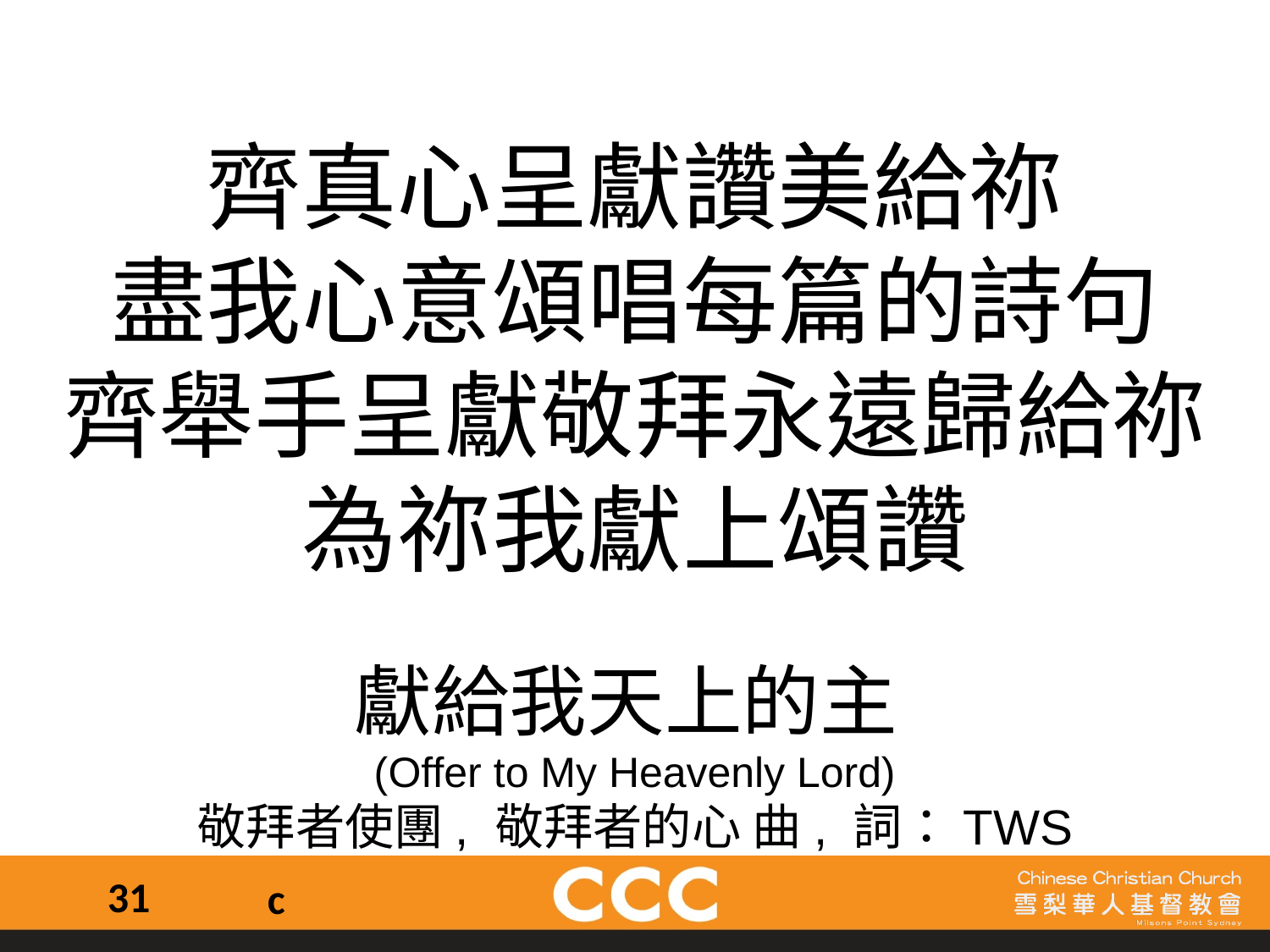

齊真心呈獻讚美給祢
盡我心意頌唱每篇的詩句
齊舉手呈獻敬拜永遠歸給祢
為祢我獻上頌讚
獻給我天上的主
(Offer to My Heavenly Lord)
敬拜者使團, 敬拜者的心 曲, 詞：TWS
31
c